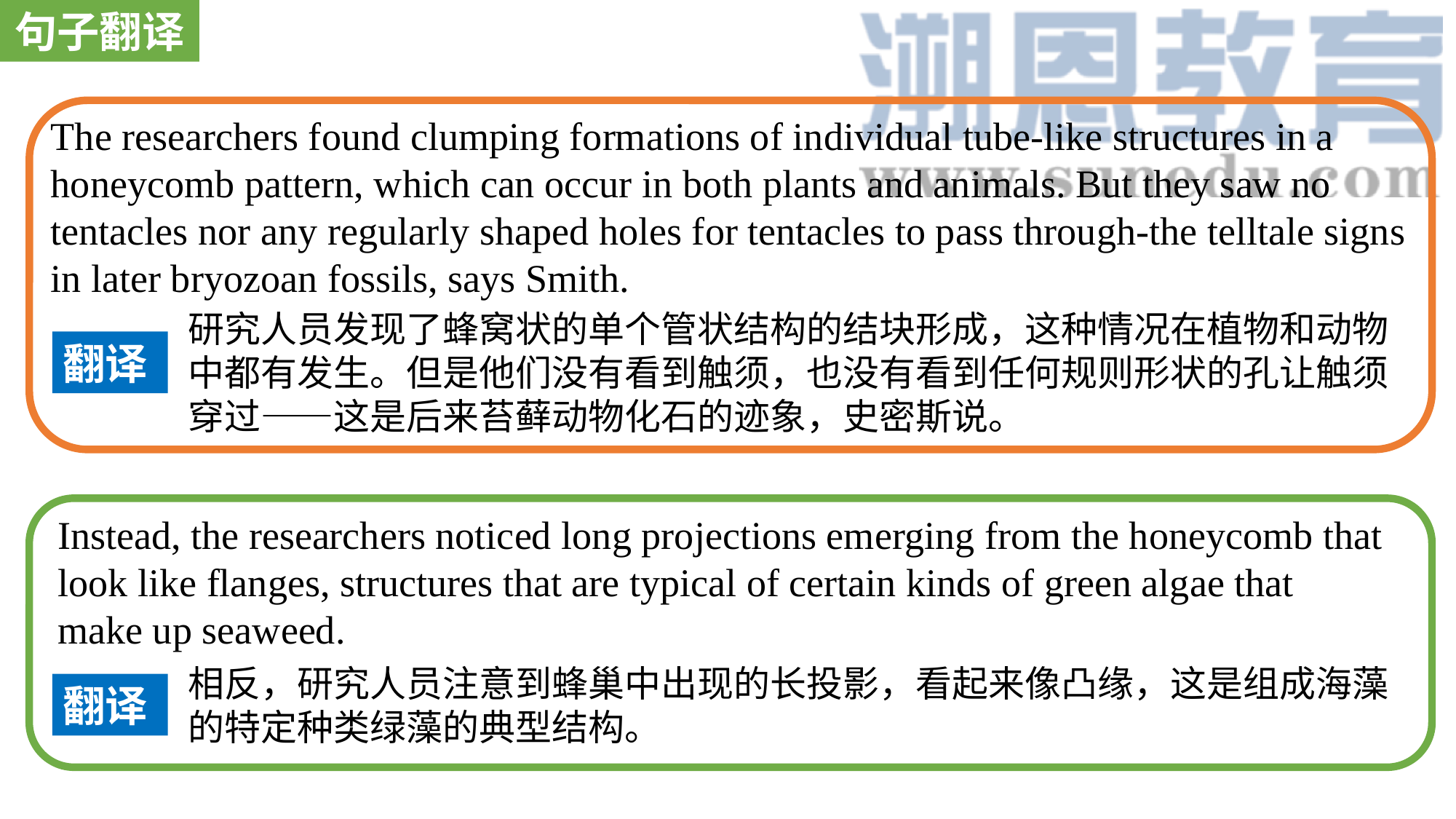

句子翻译

The researchers found clumping formations of individual tube-like structures in a honeycomb pattern, which can occur in both plants and animals. But they saw no tentacles nor any regularly shaped holes for tentacles to pass through-the telltale signs in later bryozoan fossils, says Smith.
研究人员发现了蜂窝状的单个管状结构的结块形成，这种情况在植物和动物中都有发生。但是他们没有看到触须，也没有看到任何规则形状的孔让触须穿过——这是后来苔藓动物化石的迹象，史密斯说。
翻译

Instead, the researchers noticed long projections emerging from the honeycomb that look like flanges, structures that are typical of certain kinds of green algae that make up seaweed.
相反，研究人员注意到蜂巢中出现的长投影，看起来像凸缘，这是组成海藻的特定种类绿藻的典型结构。
翻译